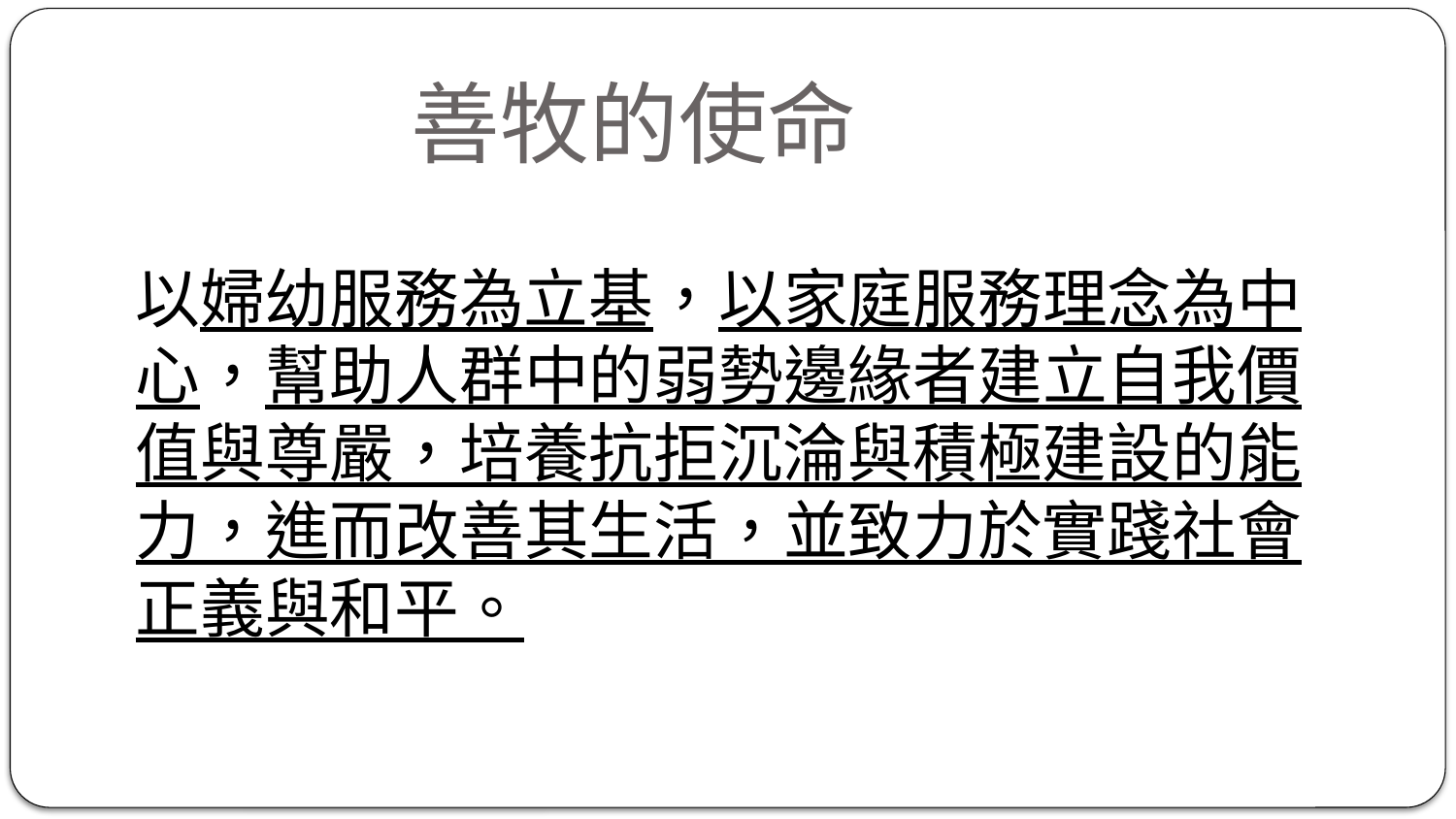

善牧的使命
以婦幼服務為立基，以家庭服務理念為中心，幫助人群中的弱勢邊緣者建立自我價值與尊嚴，培養抗拒沉淪與積極建設的能力，進而改善其生活，並致力於實踐社會正義與和平。